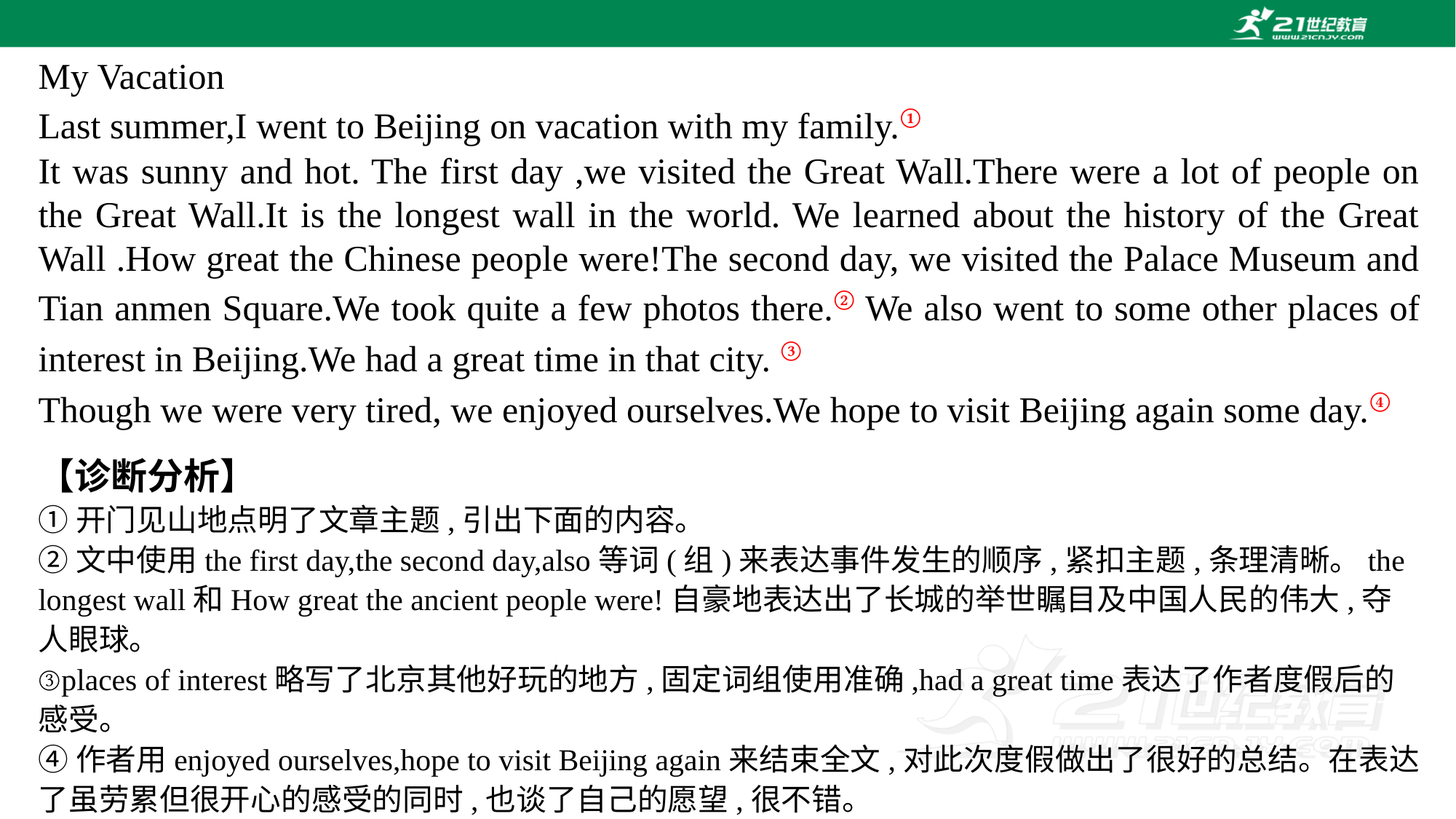

My Vacation
Last summer,I went to Beijing on vacation with my family.①
It was sunny and hot. The first day ,we visited the Great Wall.There were a lot of people on the Great Wall.It is the longest wall in the world. We learned about the history of the Great Wall .How great the Chinese people were!The second day, we visited the Palace Museum and Tian anmen Square.We took quite a few photos there.② We also went to some other places of interest in Beijing.We had a great time in that city. ③
Though we were very tired, we enjoyed ourselves.We hope to visit Beijing again some day.④
【诊断分析】
①开门见山地点明了文章主题,引出下面的内容。
②文中使用the first day,the second day,also等词(组)来表达事件发生的顺序,紧扣主题,条理清晰。the longest wall和How great the ancient people were!自豪地表达出了长城的举世瞩目及中国人民的伟大,夺人眼球。
③places of interest略写了北京其他好玩的地方,固定词组使用准确,had a great time表达了作者度假后的感受。
④作者用enjoyed ourselves,hope to visit Beijing again来结束全文,对此次度假做出了很好的总结。在表达了虽劳累但很开心的感受的同时,也谈了自己的愿望,很不错。